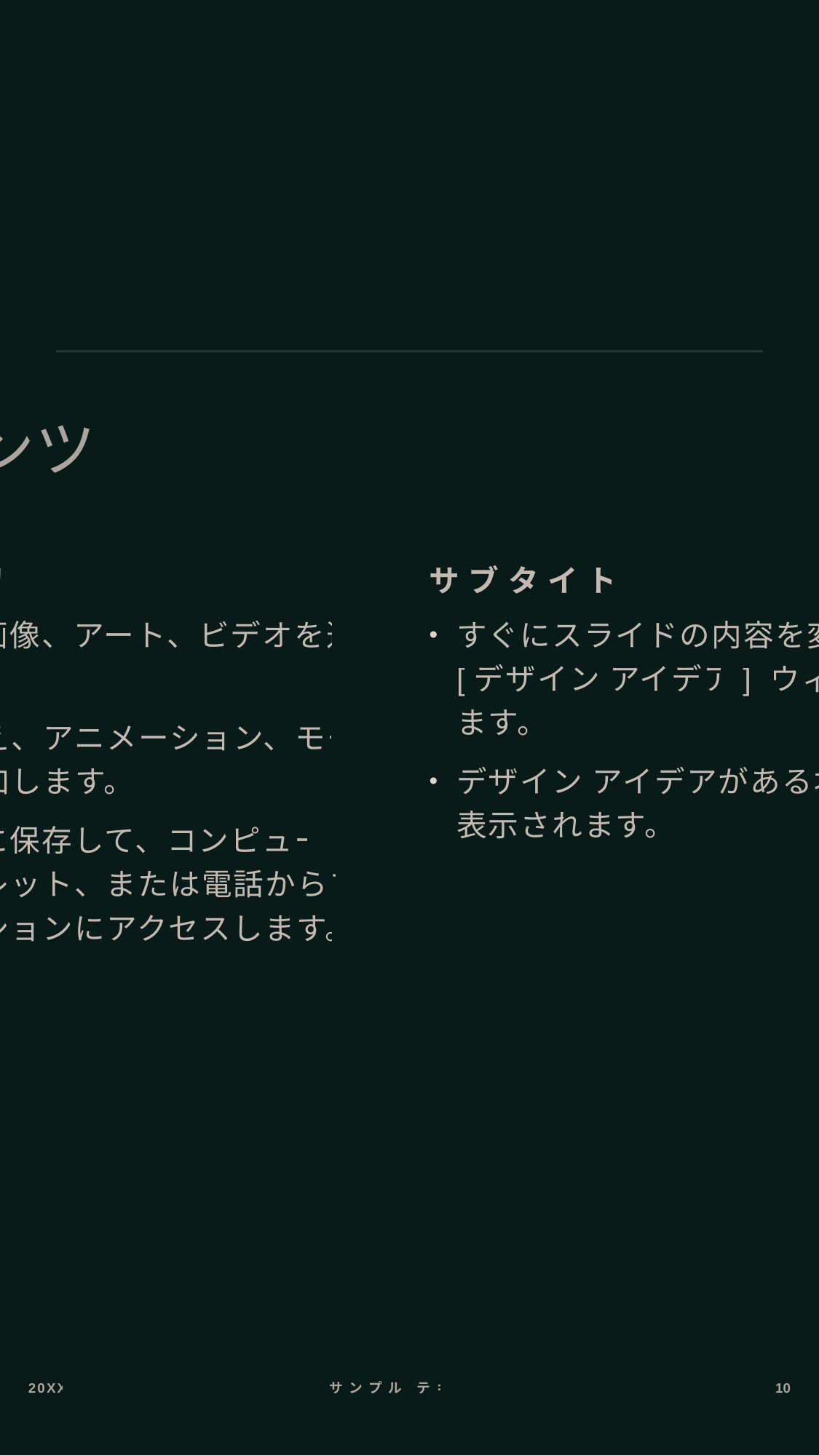

# コンテンツ
サブタイトル
サブタイトル
テキスト、画像、アート、ビデオを追加します。
画面切り替え、アニメーション、モーションを追加します。
OneDrive に保存して、コンピューター、タブレット、または電話からプレゼンテーションにアクセスします。
すぐにスライドの内容を変更するには、[デザイン アイデア] ウィンドウを開きます。
デザイン アイデアがある場合、そこに表示されます。
20XX
サンプル テキスト
10